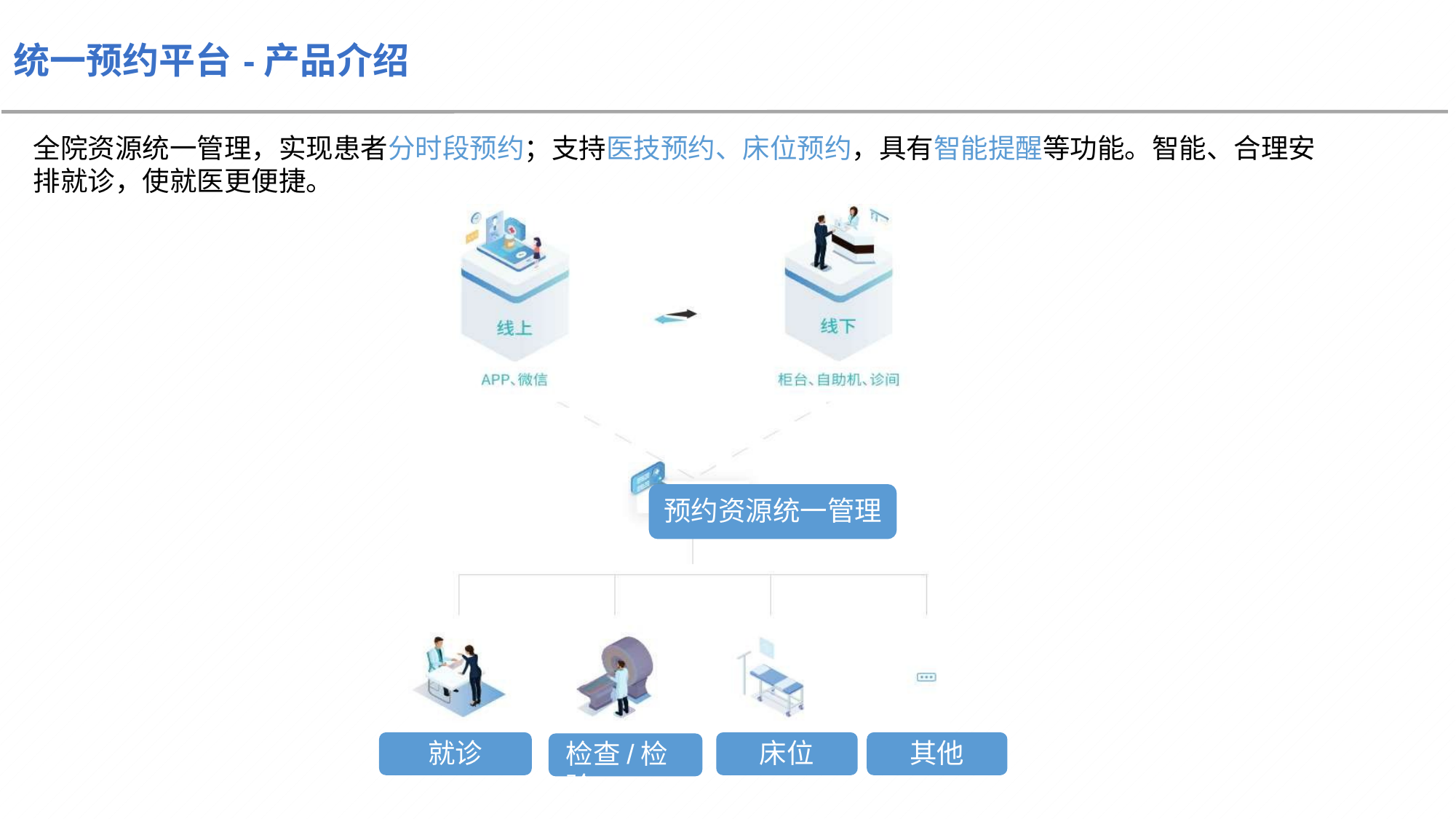

# 统一预约平台-产品介绍

全院资源统一管理，实现患者分时段预约；支持医技预约、床位预约，具有智能提醒等功能。智能、合理安 排就诊，使就医更便捷。

预约资源统一管理

就诊
床位
其他
检查/检验